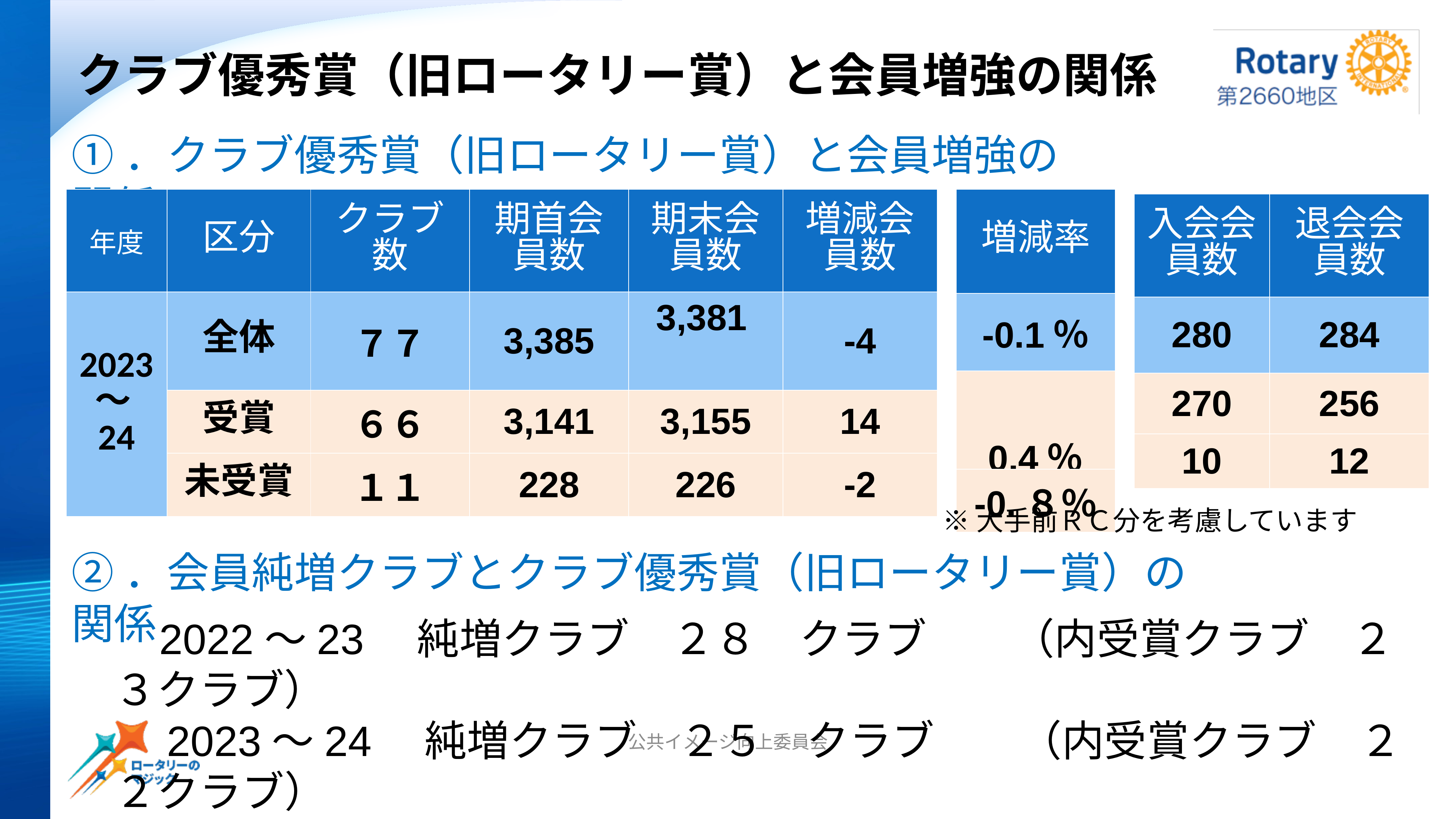

クラブ優秀賞（旧ロータリー賞）と会員増強の関係
①．クラブ優秀賞（旧ロータリー賞）と会員増強の関係
| 年度 | 区分 | クラブ数 | 期首会員数 | 期末会員数 | 増減会員数 |
| --- | --- | --- | --- | --- | --- |
| 2023 ～24 | 全体 | ７７ | 3,385 | 3,381 | ‐4 |
|  | 受賞 | ６６ | 3,141 | 3,155 | 14 |
|  | 未受賞 | １１ | 228 | 226 | -2 |
| 増減率 |
| --- |
| ‐0.1％ |
| 0.4％ |
| ‐0.８％ |
| 入会会 員数 | 退会会員数 |
| --- | --- |
| 280 | 284 |
| 270 | 256 |
| 10 | 12 |
※大手前ＲＣ分を考慮しています
②．会員純増クラブとクラブ優秀賞（旧ロータリー賞）の関係
　2022～23　純増クラブ　２８　クラブ　　（内受賞クラブ　２３クラブ）
　2023～24　純増クラブ　２５　クラブ　　（内受賞クラブ　２２クラブ）